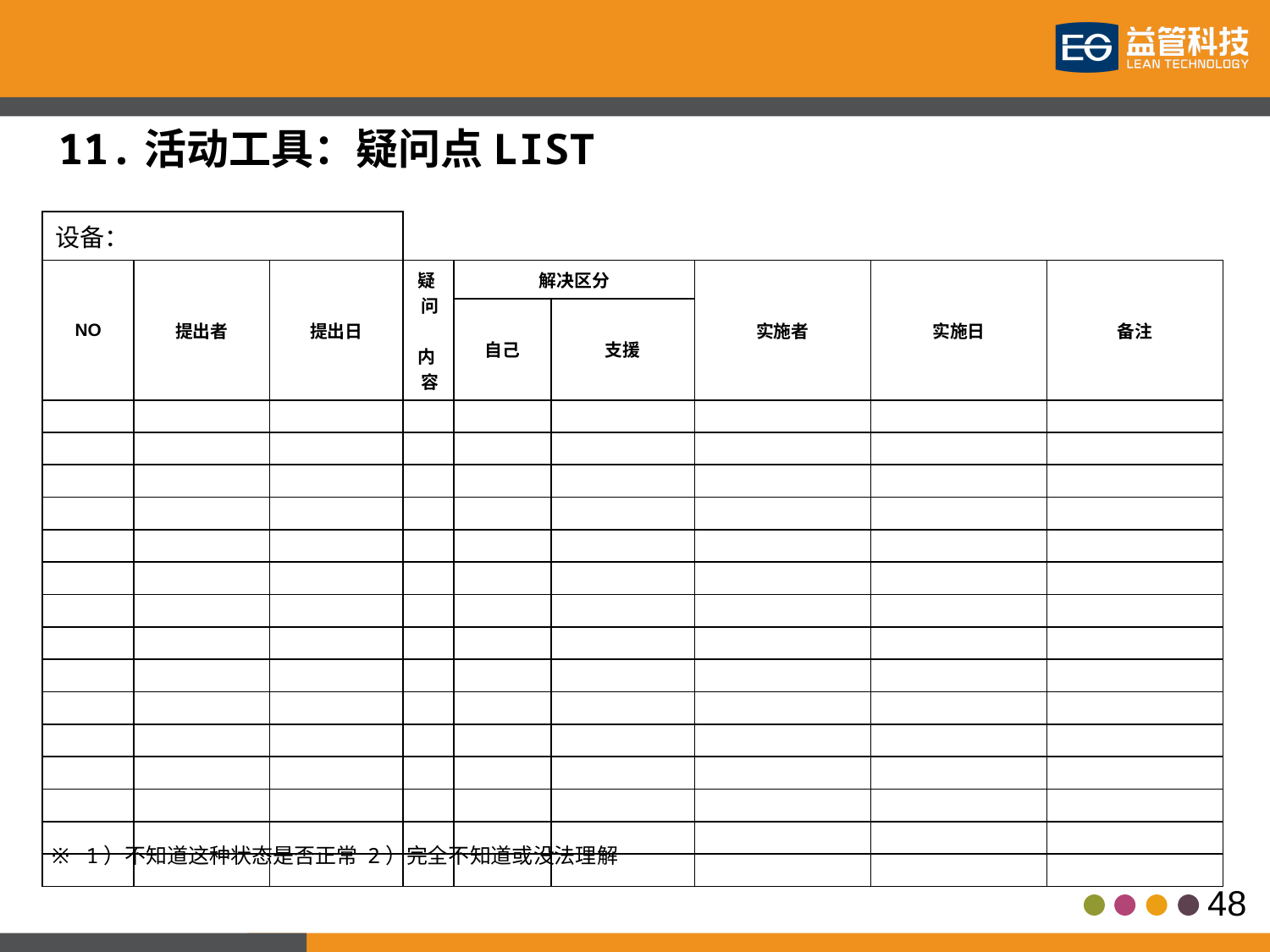

11.活动工具：疑问点LIST
| 设备： |  |  |  |  |  |  |  |  |
| --- | --- | --- | --- | --- | --- | --- | --- | --- |
| NO | 提出者 | 提出日 | 疑 问 内 容 | 解决区分 |  | 实施者 | 实施日 | 备注 |
|  |  |  |  | 自己 | 支援 |  |  |  |
|  |  |  |  |  |  |  |  |  |
|  |  |  |  |  |  |  |  |  |
|  |  |  |  |  |  |  |  |  |
|  |  |  |  |  |  |  |  |  |
|  |  |  |  |  |  |  |  |  |
|  |  |  |  |  |  |  |  |  |
|  |  |  |  |  |  |  |  |  |
|  |  |  |  |  |  |  |  |  |
|  |  |  |  |  |  |  |  |  |
|  |  |  |  |  |  |  |  |  |
|  |  |  |  |  |  |  |  |  |
|  |  |  |  |  |  |  |  |  |
|  |  |  |  |  |  |  |  |  |
|  |  |  |  |  |  |  |  |  |
|  |  |  |  |  |  |  |  |  |
※ 1）不知道这种状态是否正常 2）完全不知道或没法理解